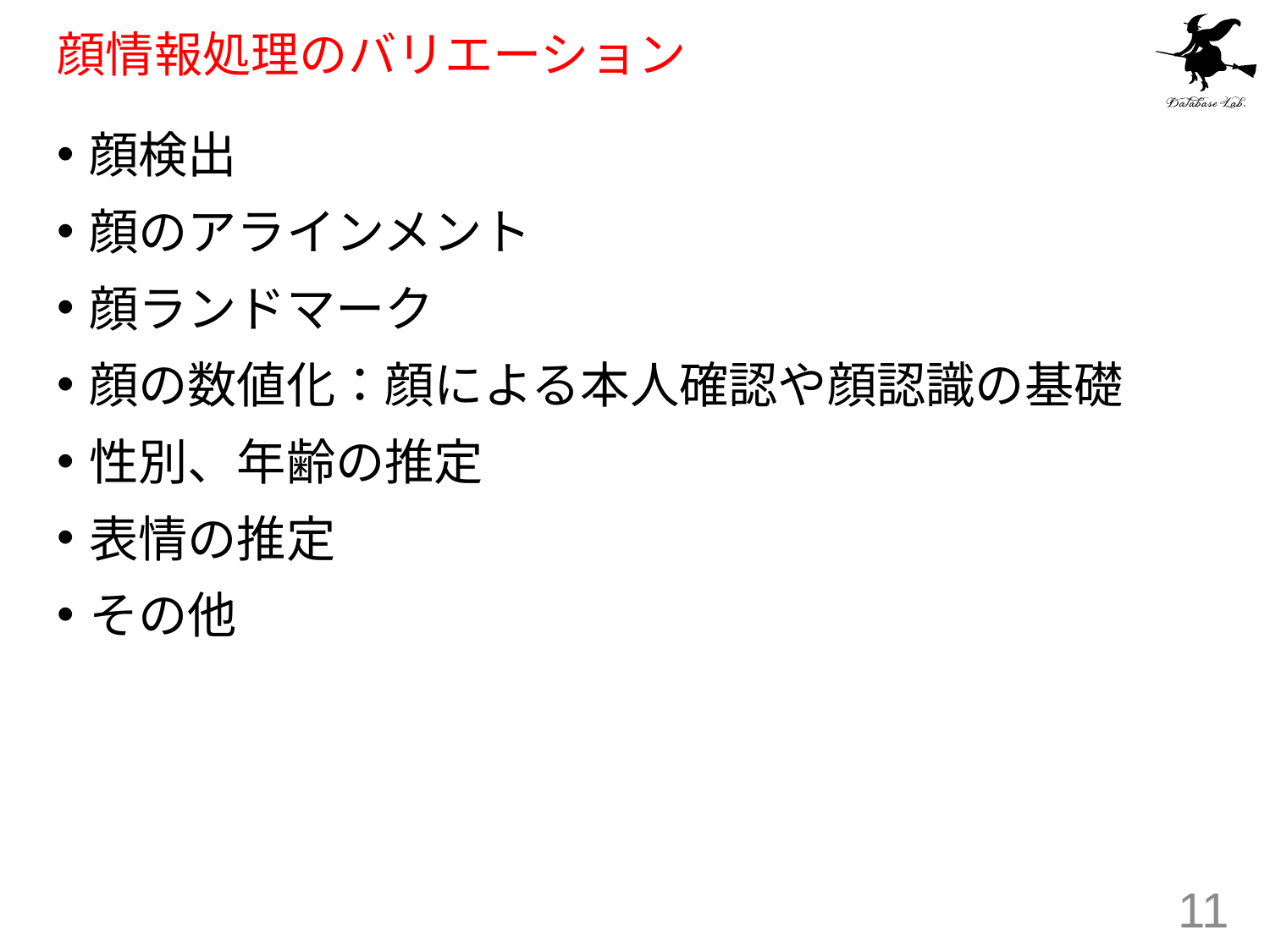

# 顔情報処理のバリエーション
顔検出
顔のアラインメント
顔ランドマーク
顔の数値化：顔による本人確認や顔認識の基礎
性別、年齢の推定
表情の推定
その他

11